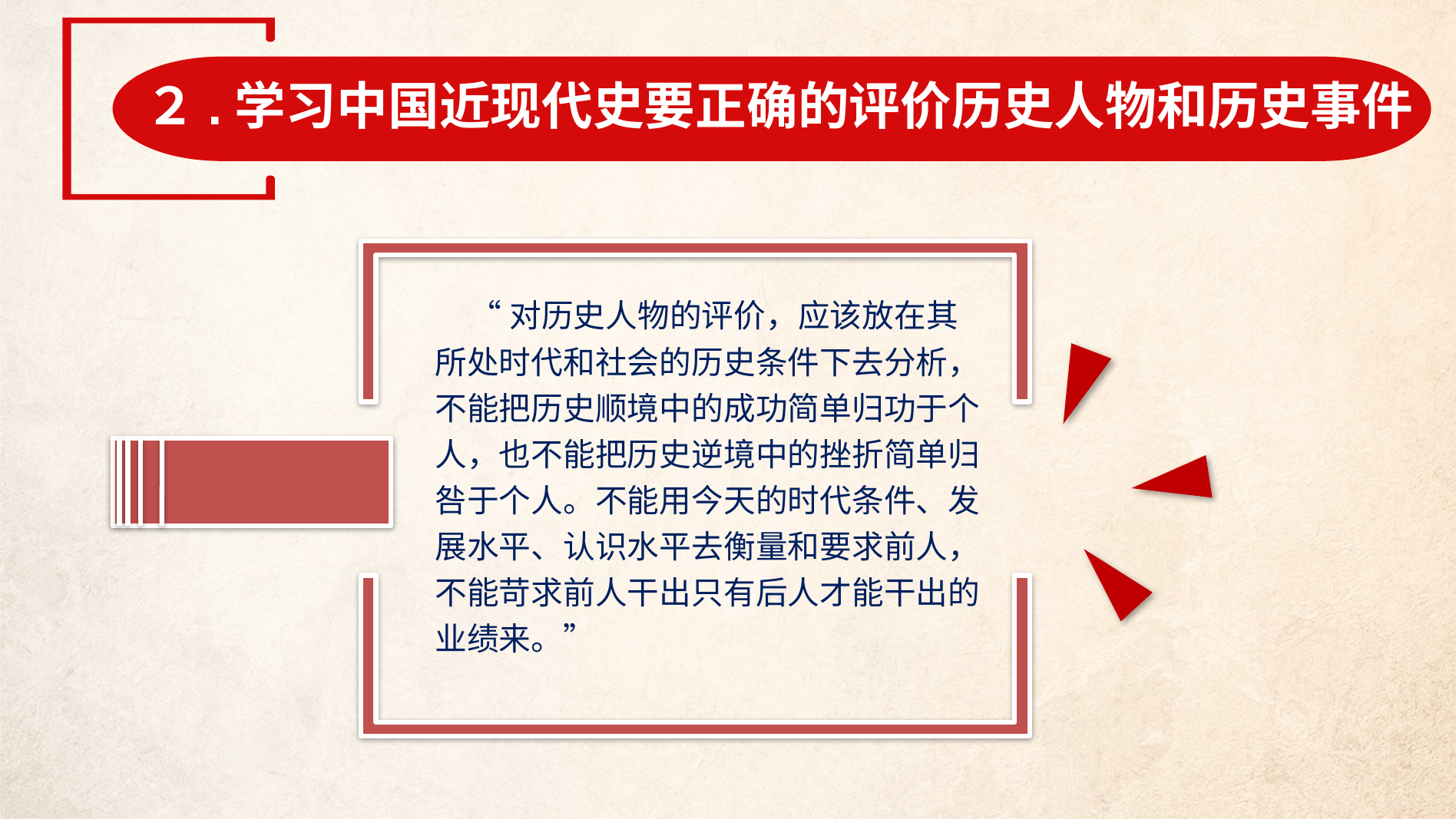

２.学习中国近现代史要正确的评价历史人物和历史事件

    “对历史人物的评价，应该放在其所处时代和社会的历史条件下去分析，不能把历史顺境中的成功简单归功于个人，也不能把历史逆境中的挫折简单归咎于个人。不能用今天的时代条件、发展水平、认识水平去衡量和要求前人，不能苛求前人干出只有后人才能干出的业绩来。”